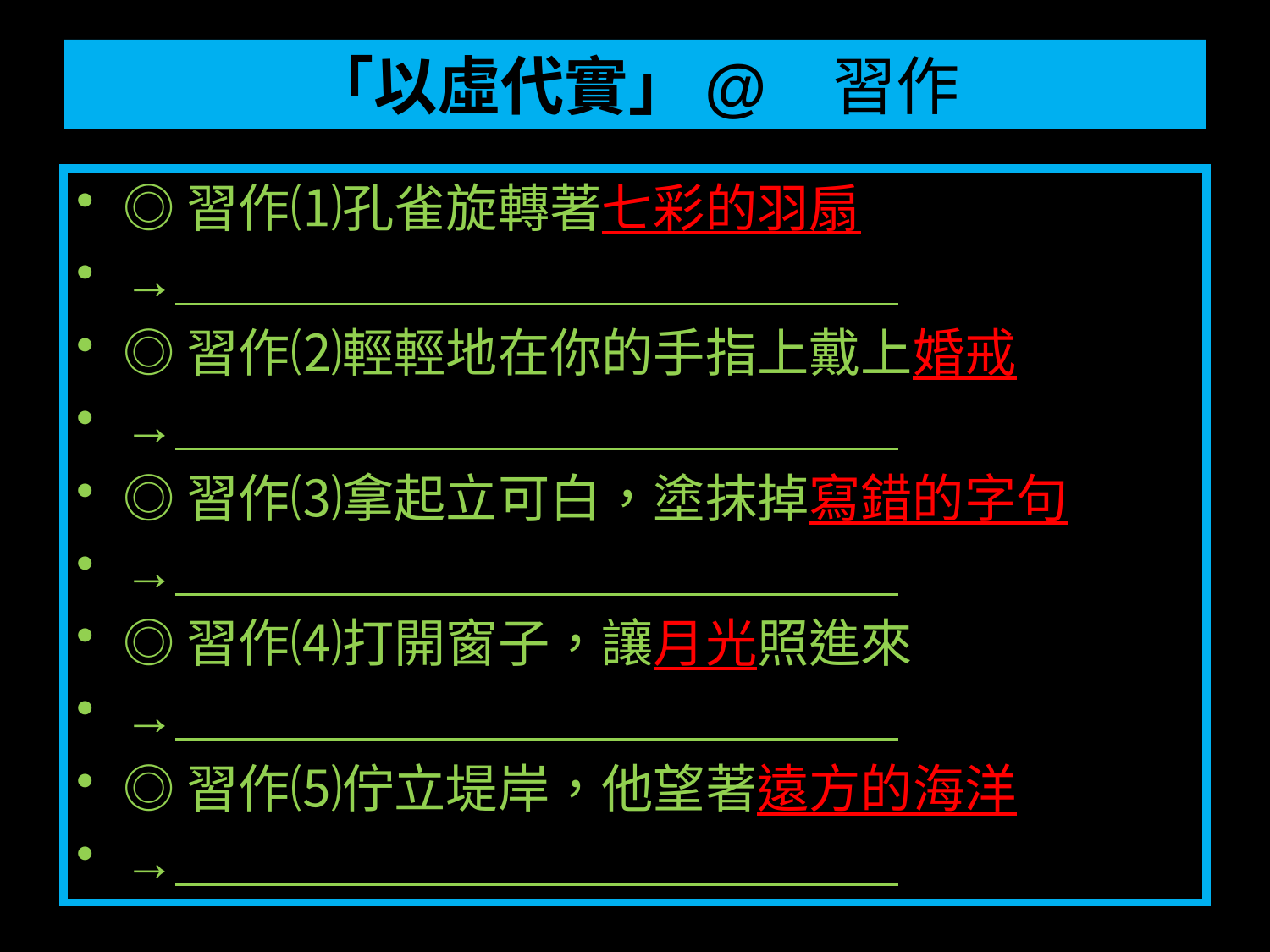

# 「以虛代實」@   習作
◎習作⑴孔雀旋轉著七彩的羽扇
→
◎習作⑵輕輕地在你的手指上戴上婚戒
→
◎習作⑶拿起立可白，塗抹掉寫錯的字句
→
◎習作⑷打開窗子，讓月光照進來
→
◎習作⑸佇立堤岸，他望著遠方的海洋
→